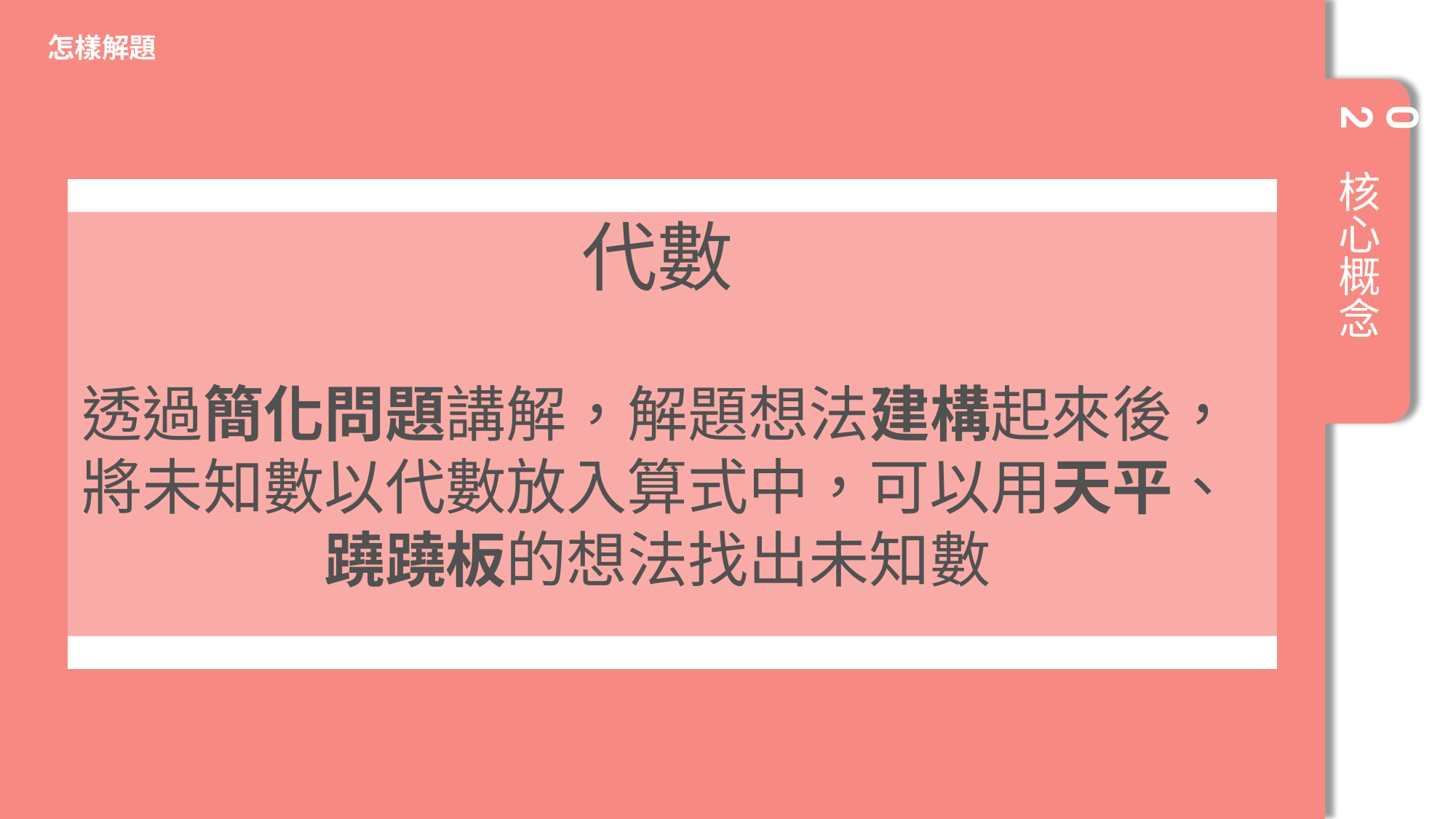

怎樣解題
02
核心概念

代數
透過簡化問題講解，解題想法建構起來後，將未知數以代數放入算式中，可以用天平、蹺蹺板的想法找出未知數